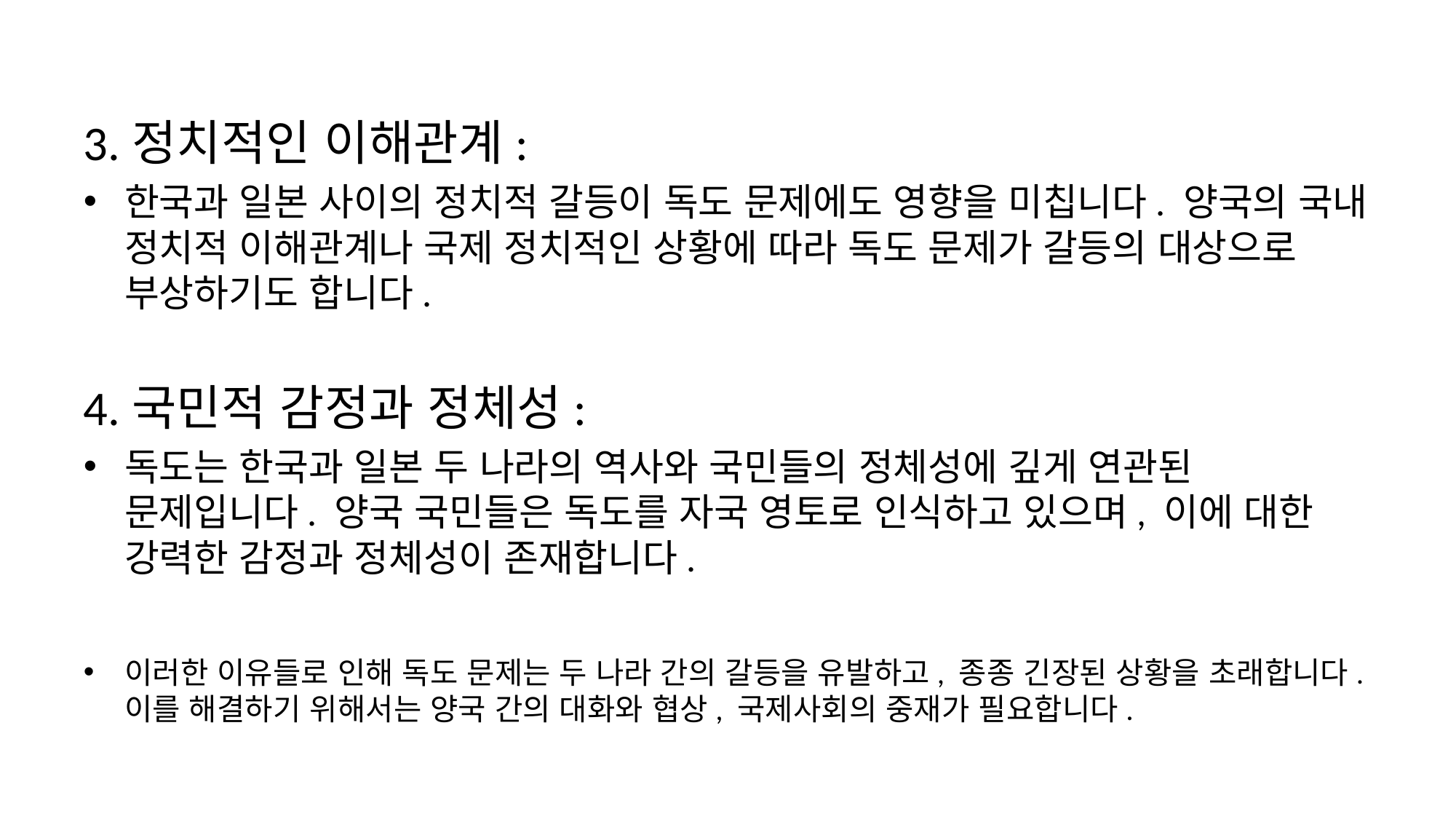

3.정치적인 이해관계:
한국과 일본 사이의 정치적 갈등이 독도 문제에도 영향을 미칩니다. 양국의 국내 정치적 이해관계나 국제 정치적인 상황에 따라 독도 문제가 갈등의 대상으로 부상하기도 합니다.

4.국민적 감정과 정체성:
독도는 한국과 일본 두 나라의 역사와 국민들의 정체성에 깊게 연관된 문제입니다. 양국 국민들은 독도를 자국 영토로 인식하고 있으며, 이에 대한 강력한 감정과 정체성이 존재합니다.

이러한 이유들로 인해 독도 문제는 두 나라 간의 갈등을 유발하고, 종종 긴장된 상황을 초래합니다. 이를 해결하기 위해서는 양국 간의 대화와 협상, 국제사회의 중재가 필요합니다.